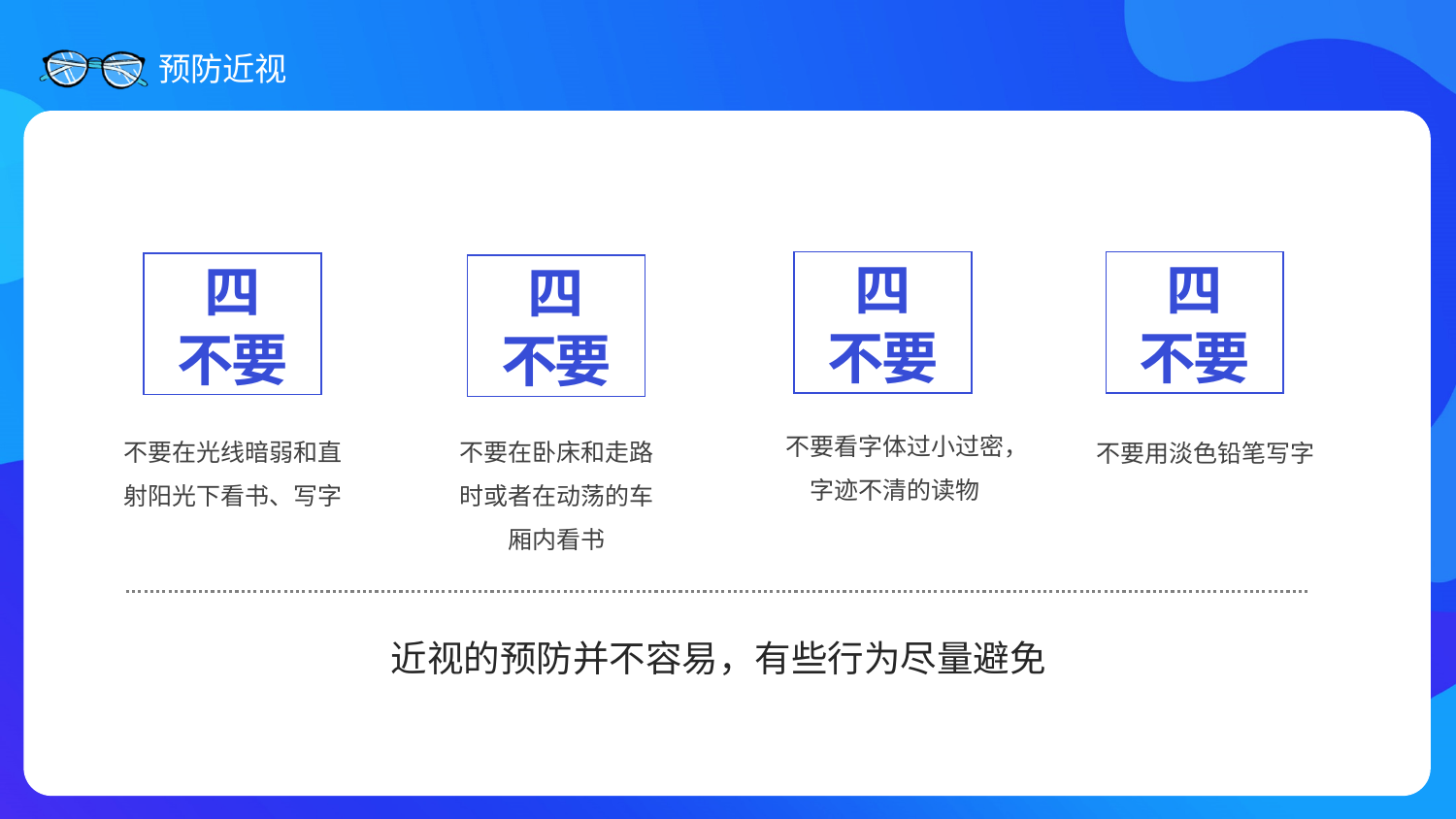

四
不要
四
不要
四
不要
四
不要
不要看字体过小过密，字迹不清的读物
不要在光线暗弱和直射阳光下看书、写字
不要在卧床和走路时或者在动荡的车厢内看书
不要用淡色铅笔写字
 近视的预防并不容易，有些行为尽量避免